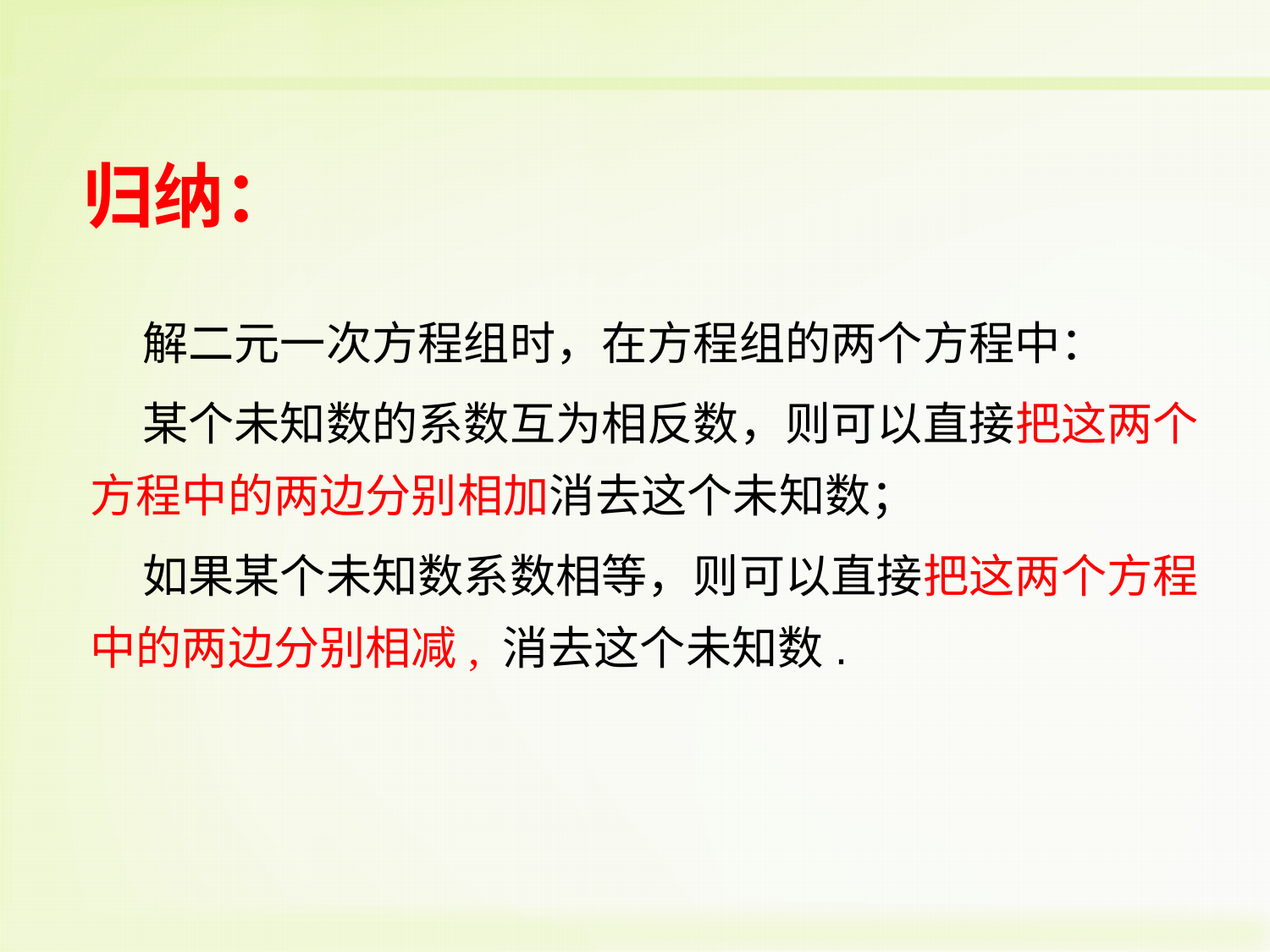

归纳：
    解二元一次方程组时，在方程组的两个方程中：
    某个未知数的系数互为相反数，则可以直接把这两个方程中的两边分别相加消去这个未知数；
    如果某个未知数系数相等，则可以直接把这两个方程中的两边分别相减, 消去这个未知数.